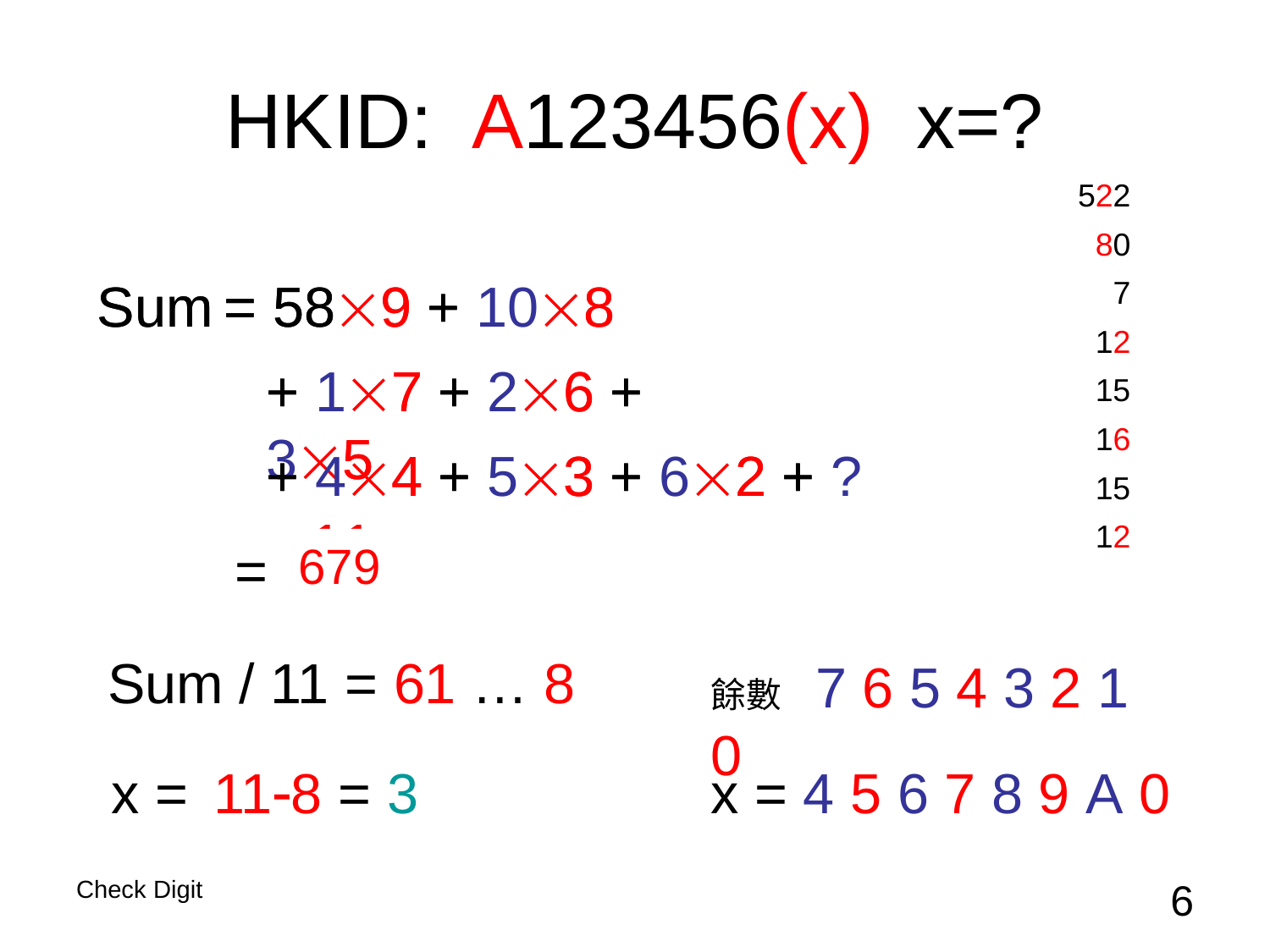

# HKID:  A123456(x)  x=?
522
80
7
12
15
16
15
12
Sum	= 58×9 + 10×8
Sum	= 58×9 + 10×8
+ 1×7 + 2×6 + 3×5
+ 4×4 + 5×3 + 6×2 + ?×1
= 686
+ 1×7 + 2×6 + 3×5
+ 4×4 + 5×3 + 6×2 + 7×1
679
Sum / 11 = 61 … 8
餘數  7 6 5 4 3 2 1 0
x =
11−8 = 3
x = 4 5 6 7 8 9 A 0
Check Digit
6